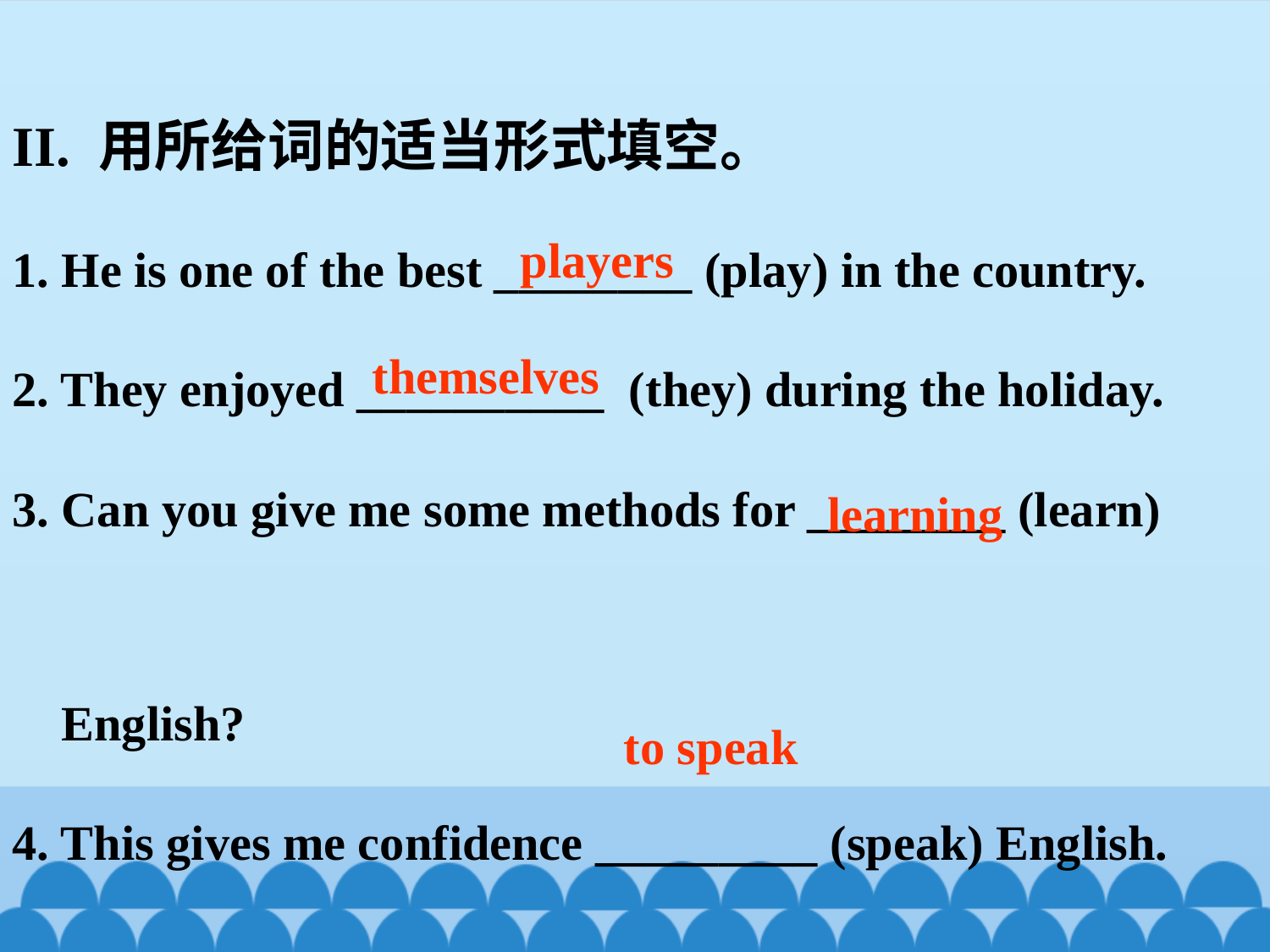

II. 用所给词的适当形式填空。
1. He is one of the best ________ (play) in the country.
2. They enjoyed __________  (they) during the holiday.
3. Can you give me some methods for ________ (learn)
    English?
4. This gives me confidence _________ (speak) English.
players
themselves
learning
to speak